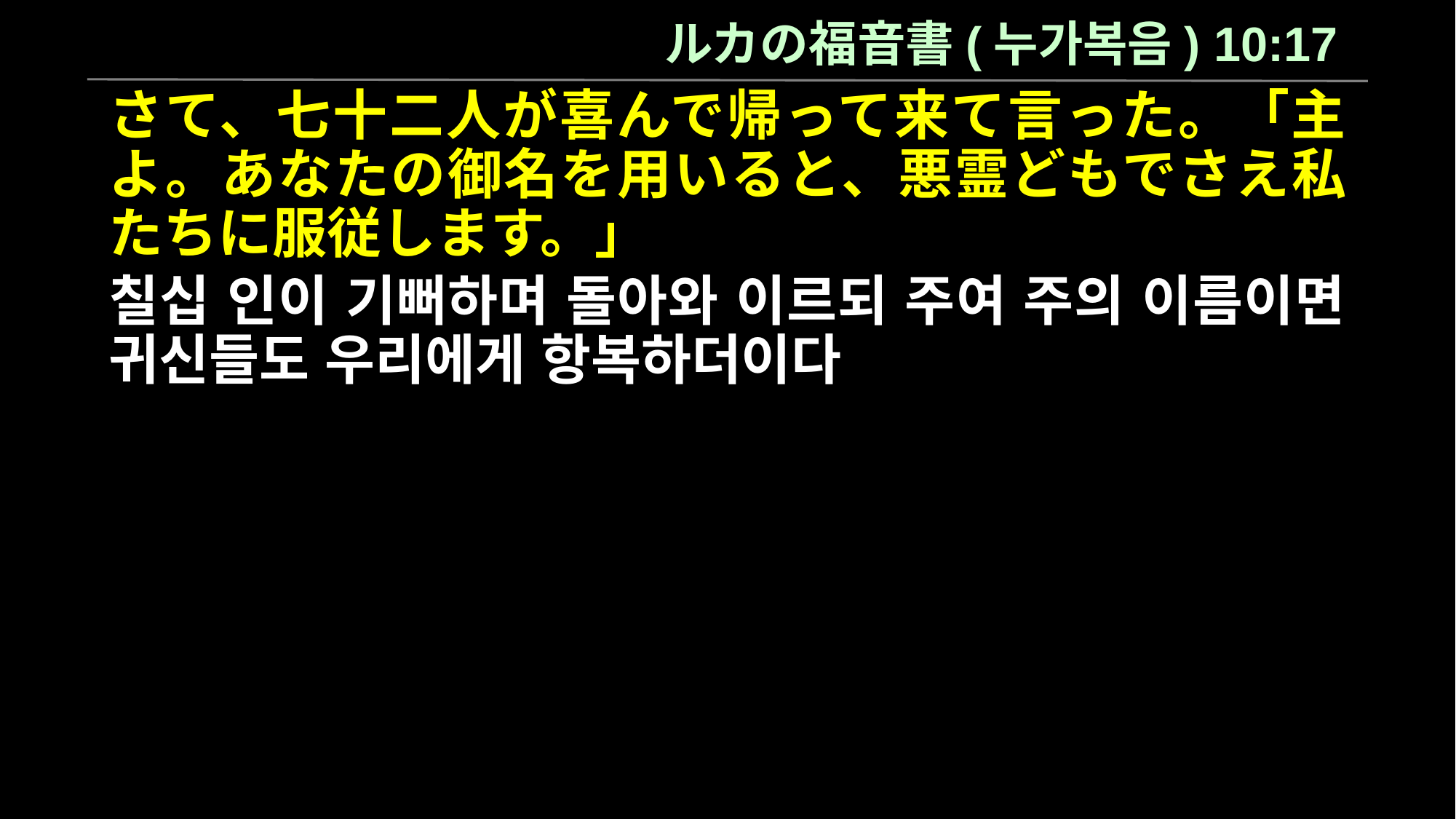

ルカの福音書(누가복음) 10:17

さて、七十二人が喜んで帰って来て言った。「主よ。あなたの御名を用いると、悪霊どもでさえ私たちに服従します。」
칠십 인이 기뻐하며 돌아와 이르되 주여 주의 이름이면 귀신들도 우리에게 항복하더이다